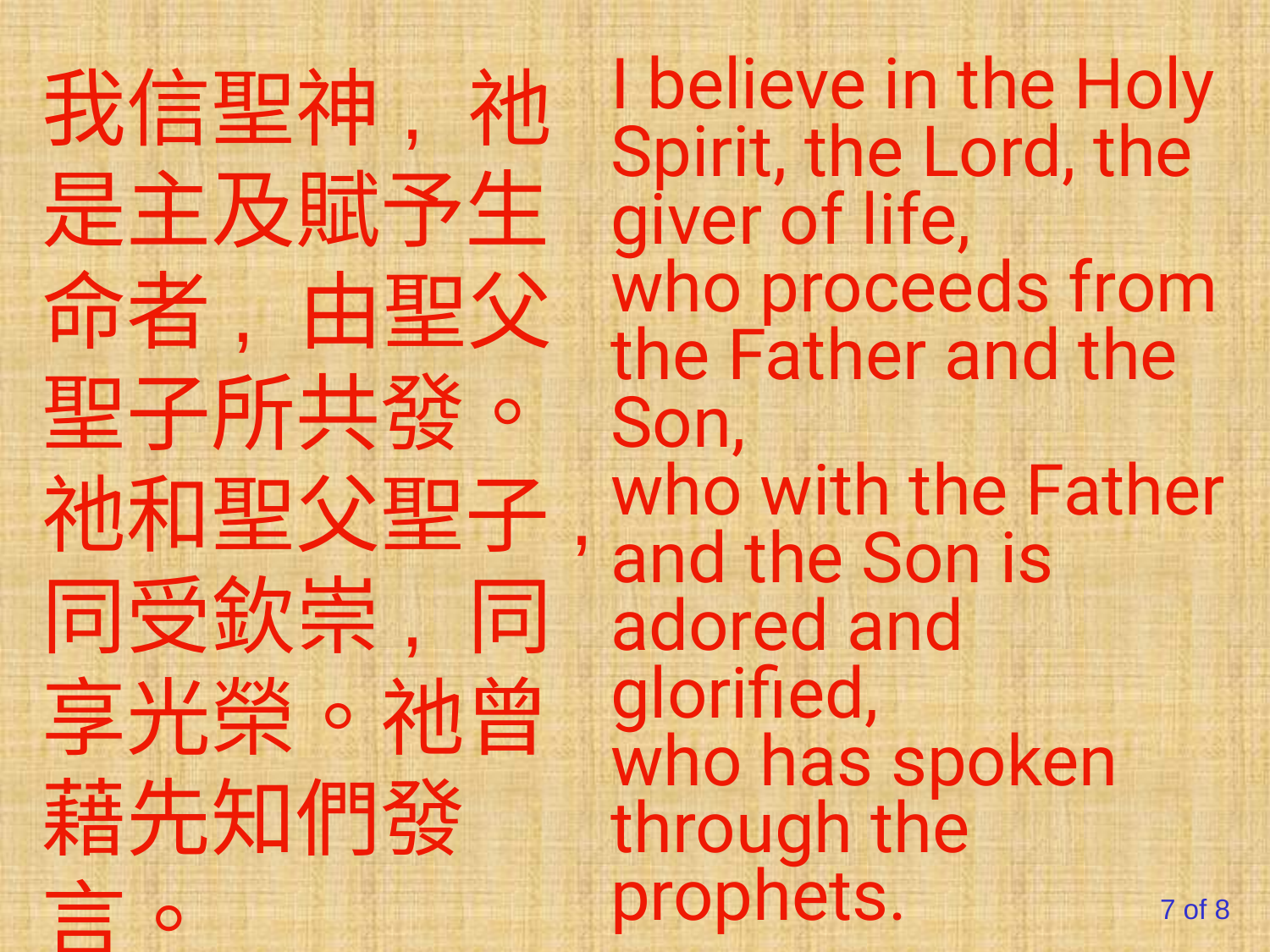

我信聖神, 祂是主及賦予生命者, 由聖父聖子所共發。祂和聖父聖子, 同受欽崇, 同享光榮。祂曾藉先知們發言。

I believe in the Holy Spirit, the Lord, the giver of life,
who proceeds from the Father and the Son,
who with the Father and the Son is adored and glorified,
who has spoken through the prophets.
7 of 8